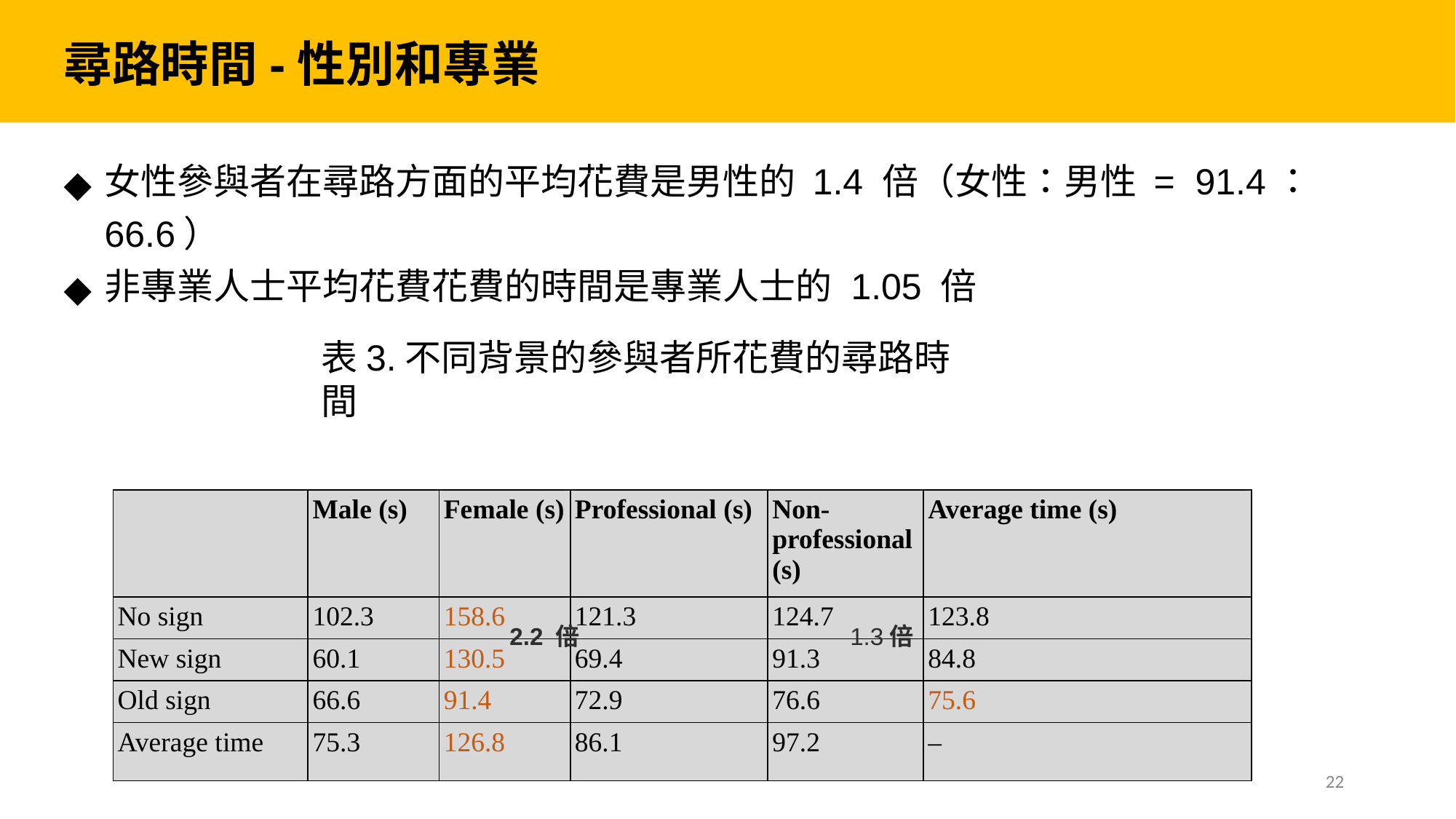

尋路時間-性別和專業
女性參與者在尋路方面的平均花費是男性的 1.4 倍（女性：男性 =  91.4：66.6）
非專業人士平均花費花費的時間是專業人士的 1.05 倍
表3.不同背景的參與者所花費的尋路時間
|  | Male (s) | Female (s) | Professional (s) | Non-professional (s) | Average time (s) |
| --- | --- | --- | --- | --- | --- |
| No sign | 102.3 | 158.6 | 121.3 | 124.7 | 123.8 |
| New sign | 60.1 | 130.5 | 69.4 | 91.3 | 84.8 |
| Old sign | 66.6 | 91.4 | 72.9 | 76.6 | 75.6 |
| Average time | 75.3 | 126.8 | 86.1 | 97.2 | – |
 2.2 倍
 1.3倍
22